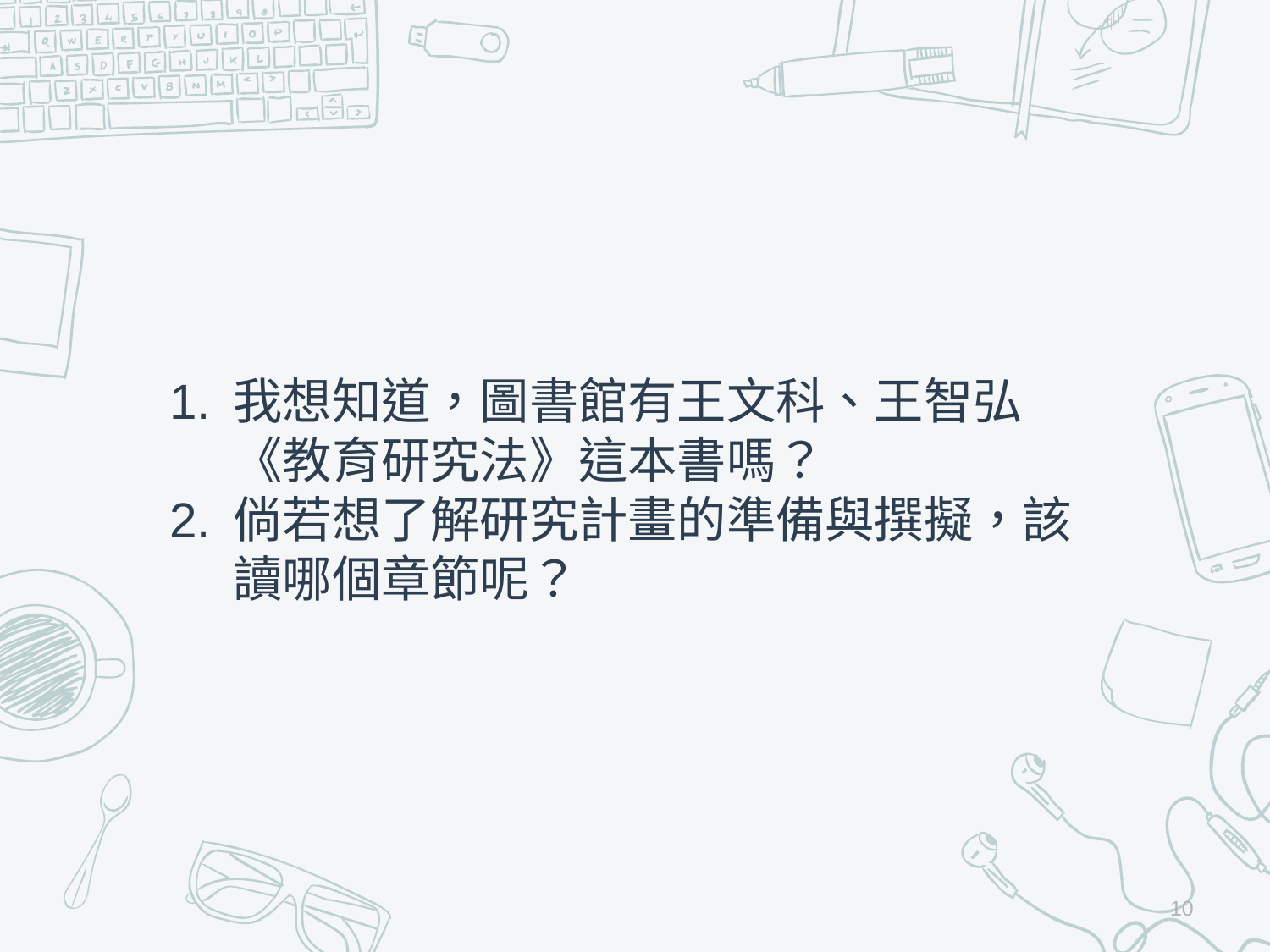

我想知道，圖書館有王文科、王智弘《教育研究法》這本書嗎？
倘若想了解研究計畫的準備與撰擬，該讀哪個章節呢？
10